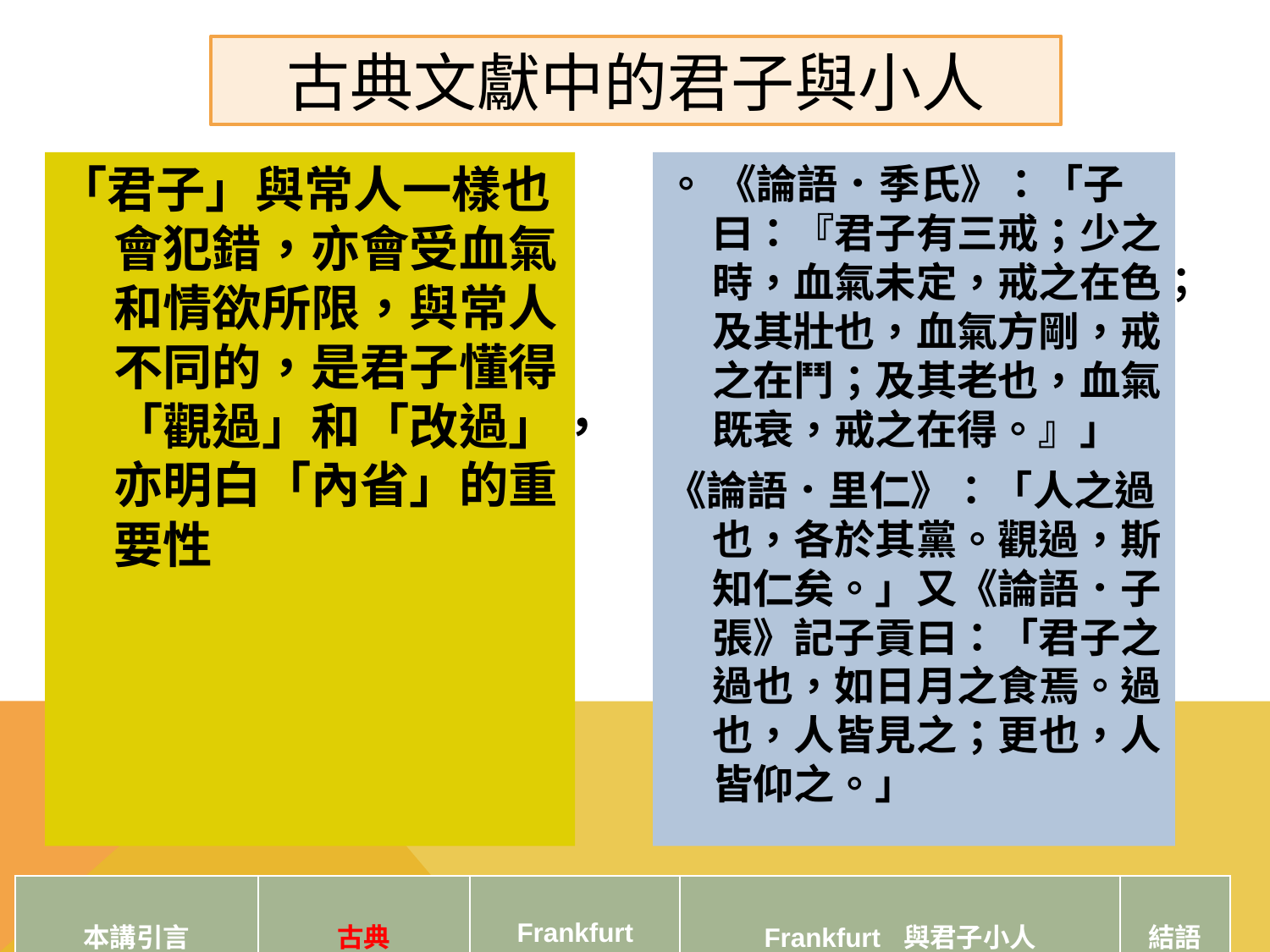

古典文獻中的君子與小人
「君子」與常人一樣也會犯錯，亦會受血氣和情欲所限，與常人不同的，是君子懂得「觀過」和「改過」，亦明白「內省」的重要性
。 《論語．季氏》：「子曰：『君子有三戒；少之時，血氣未定，戒之在色；及其壯也，血氣方剛，戒之在鬥；及其老也，血氣既衰，戒之在得。』」
《論語．里仁》：「人之過也，各於其黨。觀過，斯知仁矣。」又《論語．子張》記子貢曰：「君子之過也，如日月之食焉。過也，人皆見之；更也，人皆仰之。」
| 本講引言 | 古典 | Frankfurt | Frankfurt 與君子小人 | 結語 |
| --- | --- | --- | --- | --- |